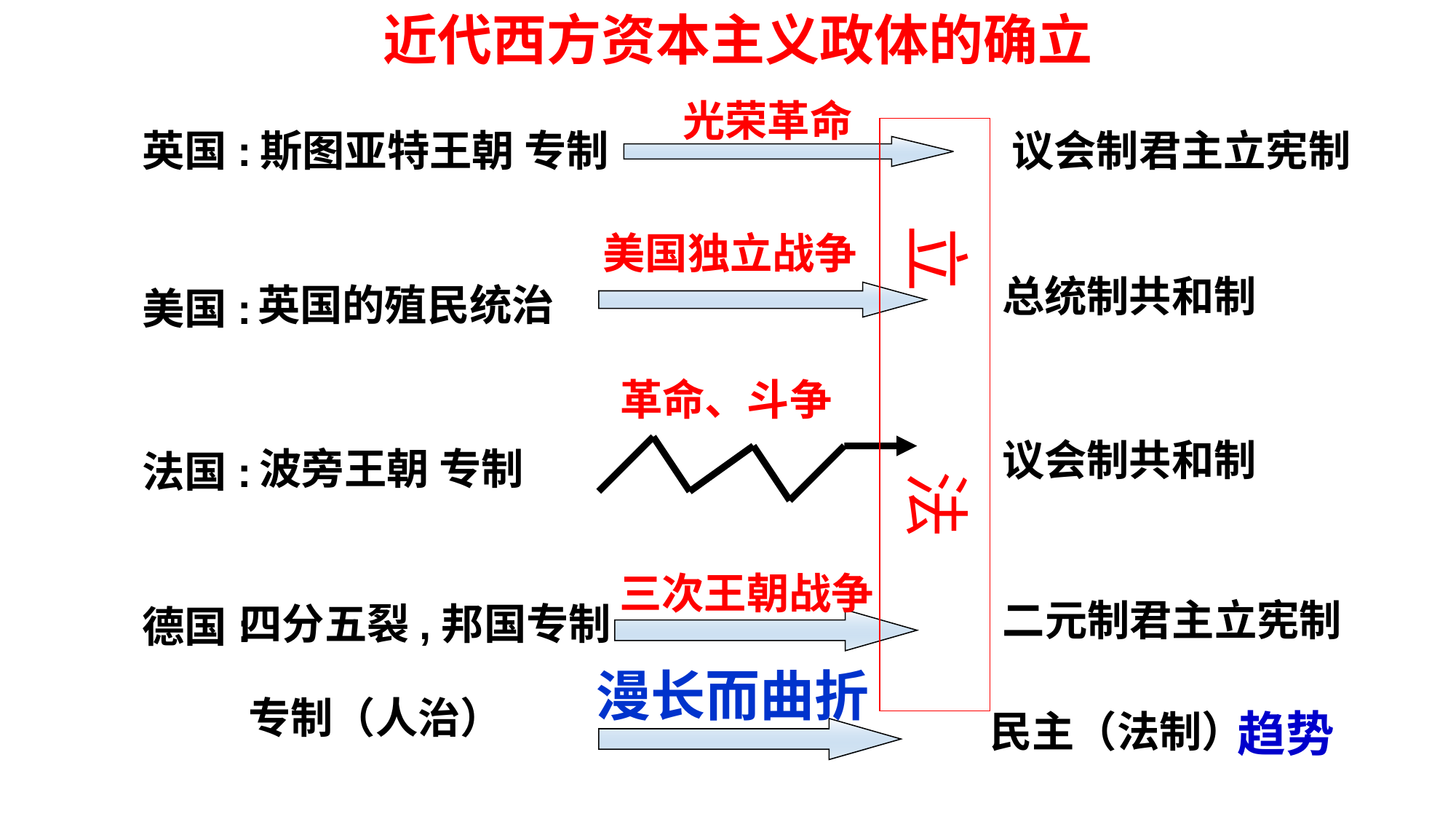

近代西方资本主义政体的确立
光荣革命
英国:
斯图亚特王朝 专制
     立            法
议会制君主立宪制

美国独立战争
总统制共和制
英国的殖民统治
美国:

革命、斗争
议会制共和制
波旁王朝 专制

法国:

三次王朝战争
二元制君主立宪制
四分五裂,邦国专制
德国:

漫长而曲折
专制（人治）
民主（法制）

趋势